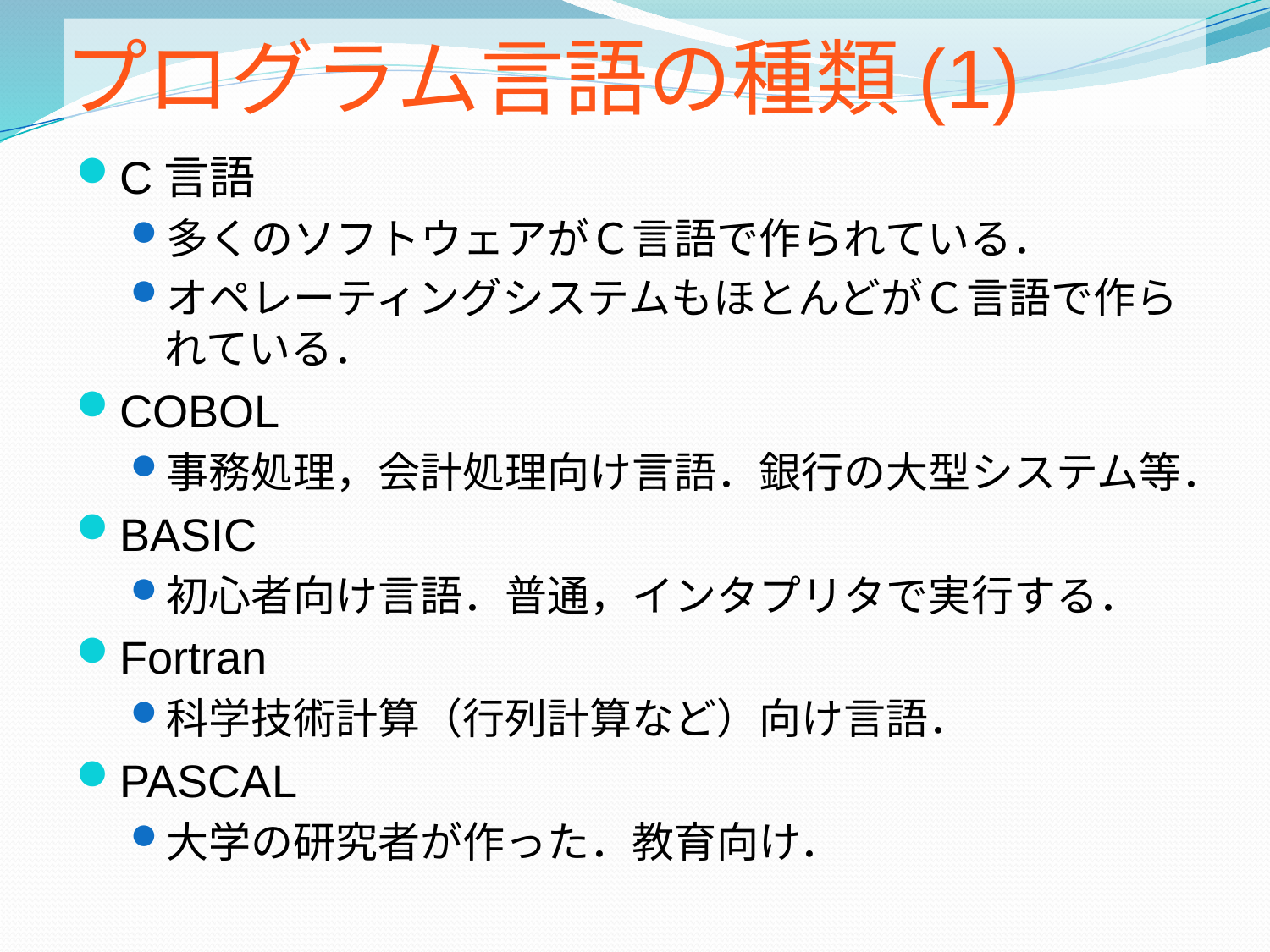

# プログラム言語の種類(1)
C言語
多くのソフトウェアがＣ言語で作られている．
オペレーティングシステムもほとんどがＣ言語で作られている．
COBOL
事務処理，会計処理向け言語．銀行の大型システム等．
BASIC
初心者向け言語．普通，インタプリタで実行する．
Fortran
科学技術計算（行列計算など）向け言語．
PASCAL
大学の研究者が作った．教育向け．